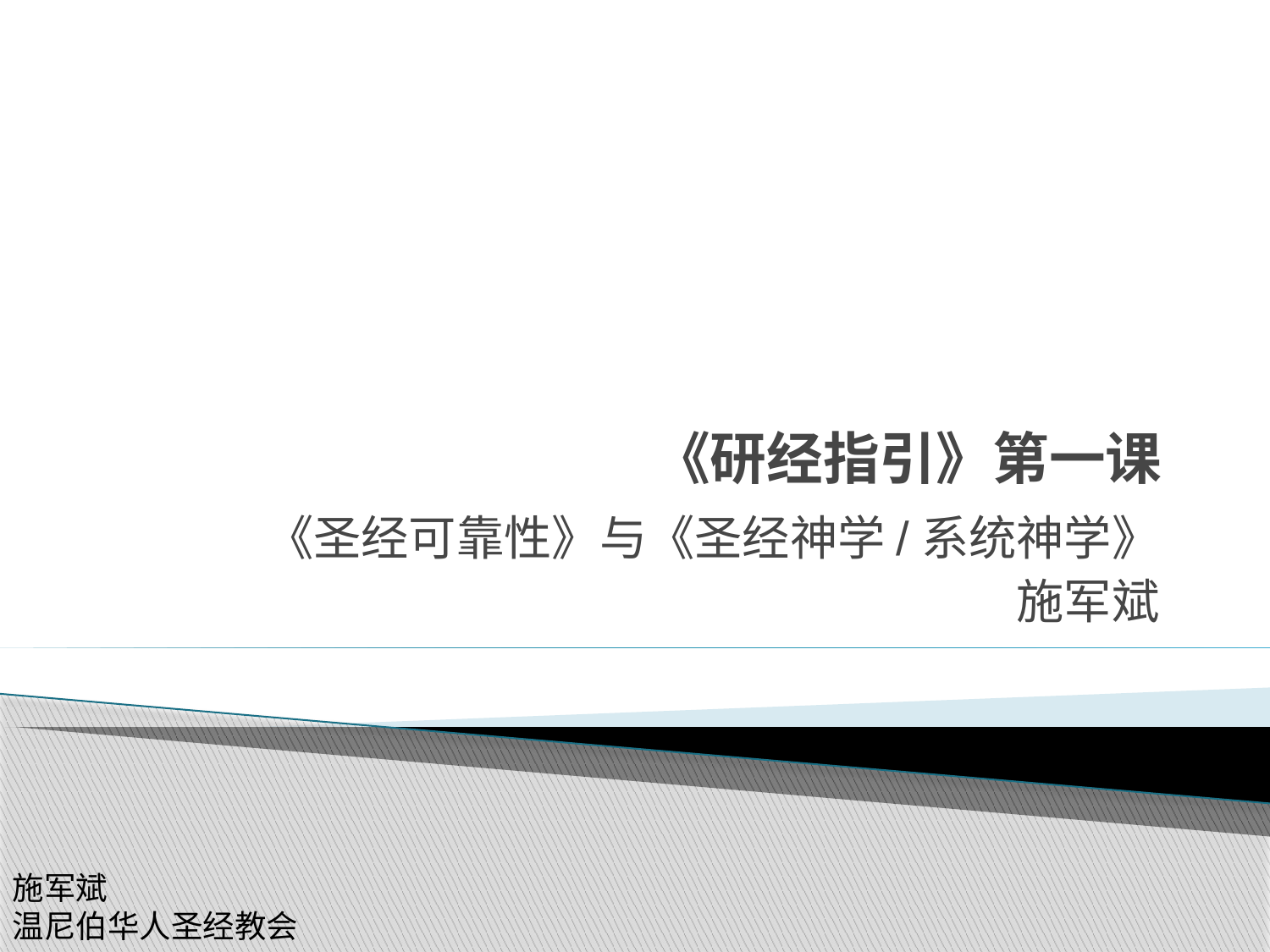

# 《研经指引》第一课
《圣经可靠性》与《圣经神学/系统神学》
施军斌
施军斌
温尼伯华人圣经教会